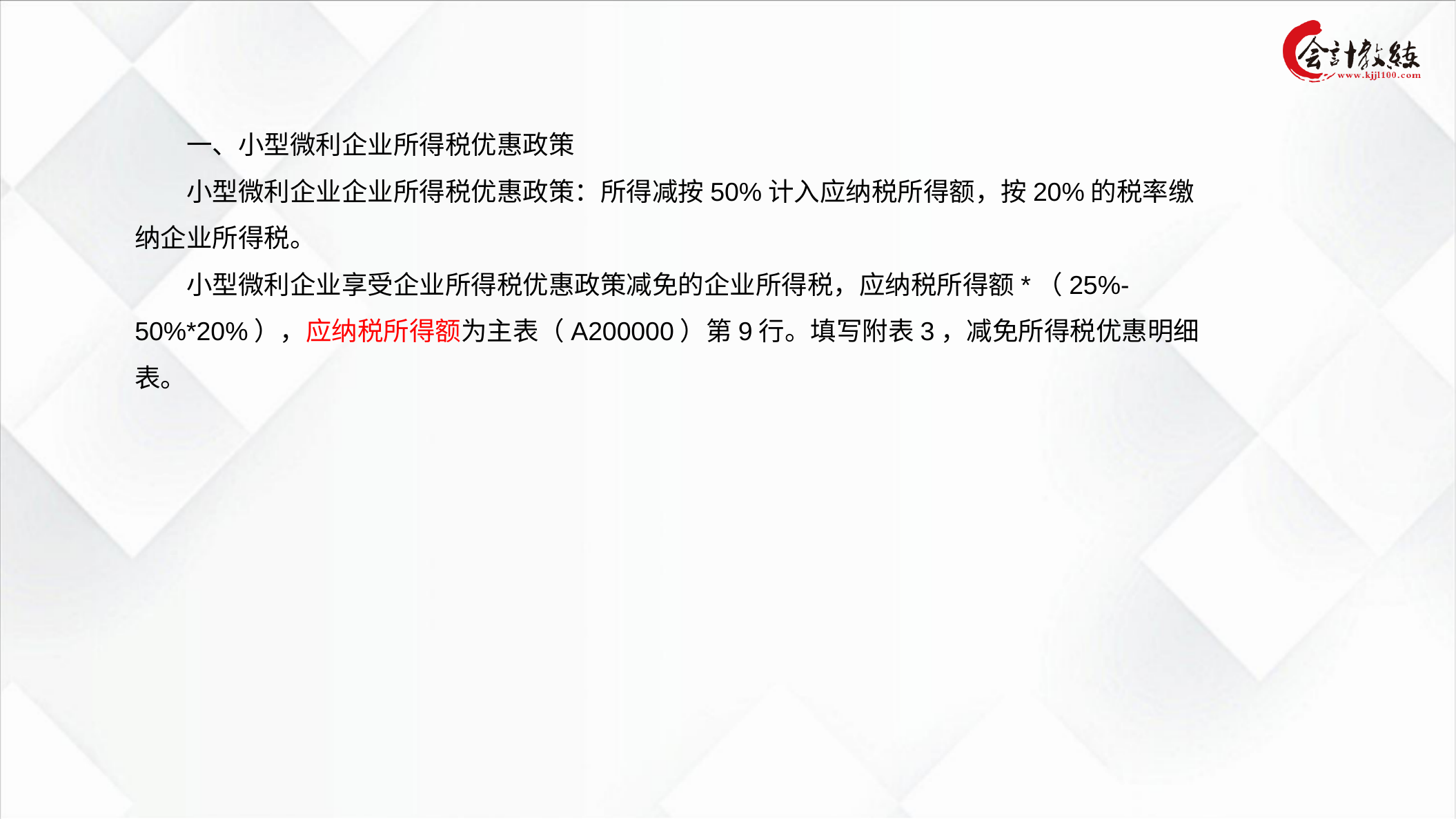

一、小型微利企业所得税优惠政策
小型微利企业企业所得税优惠政策：所得减按50%计入应纳税所得额，按20%的税率缴纳企业所得税。
小型微利企业享受企业所得税优惠政策减免的企业所得税，应纳税所得额*（25%-50%*20%），应纳税所得额为主表（A200000）第9行。填写附表3，减免所得税优惠明细表。